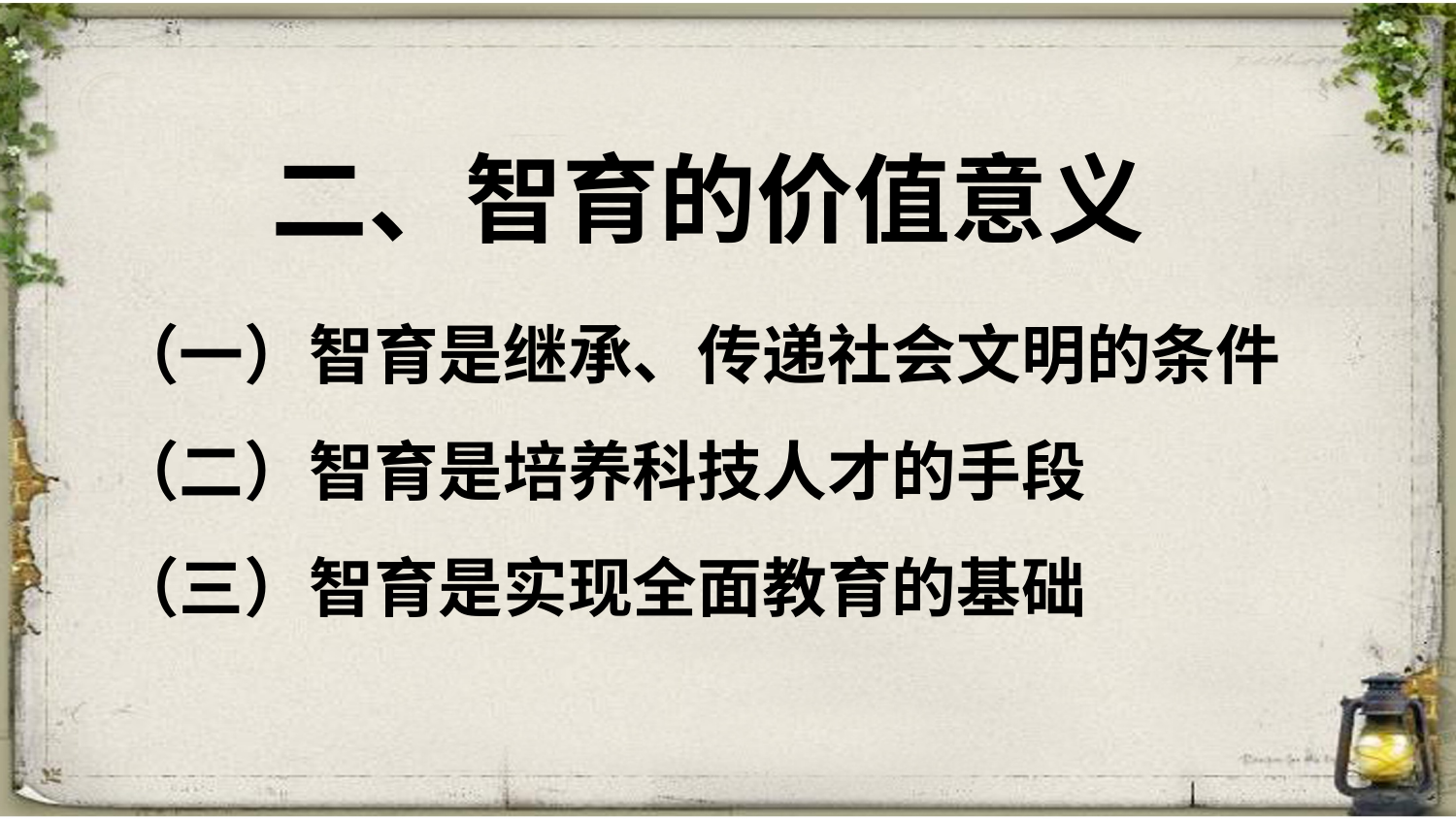

二、智育的价值意义
（一）智育是继承、传递社会文明的条件
（二）智育是培养科技人才的手段
（三）智育是实现全面教育的基础